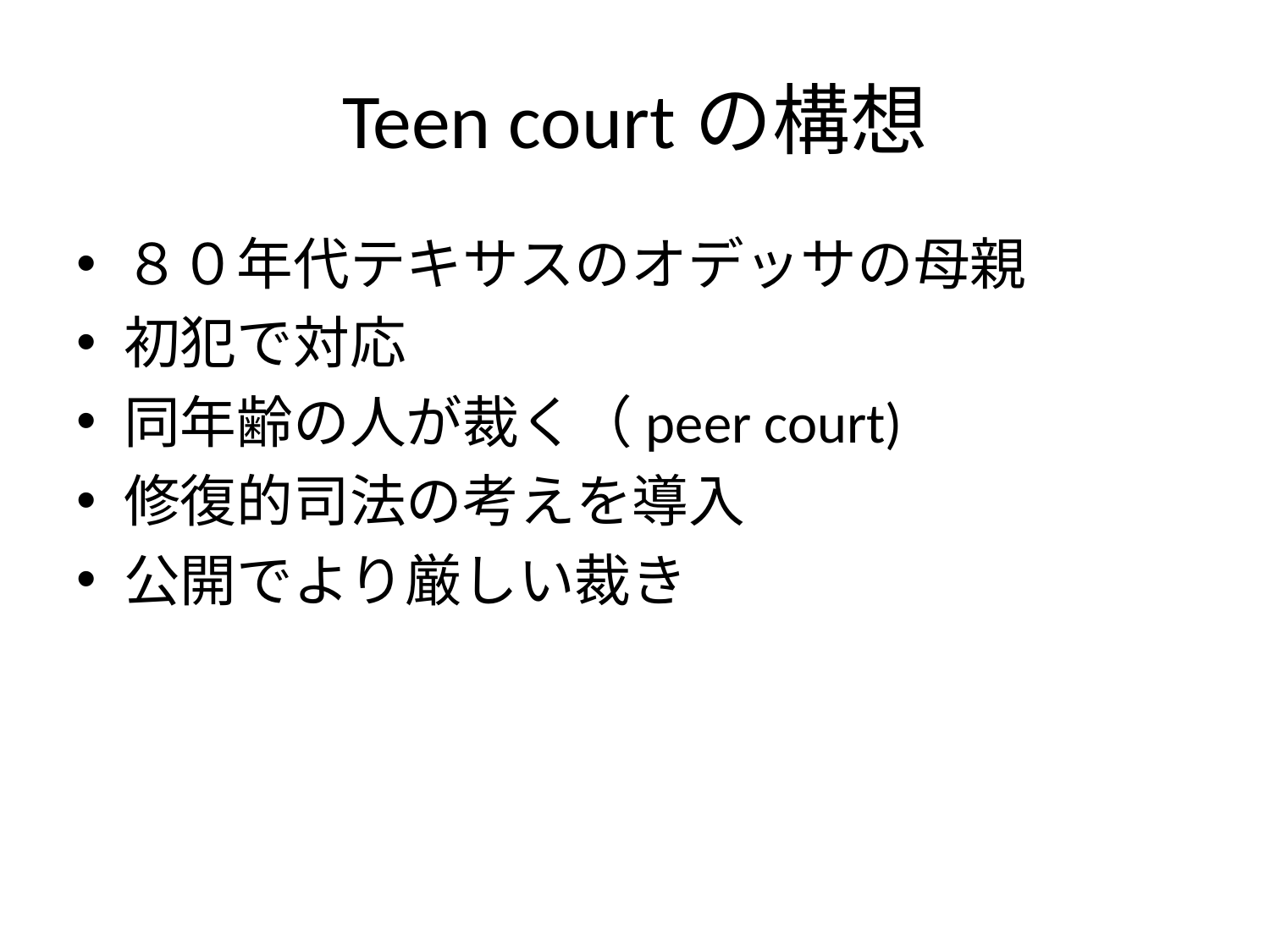

# Teen courtの構想
８０年代テキサスのオデッサの母親
初犯で対応
同年齢の人が裁く（peer court)
修復的司法の考えを導入
公開でより厳しい裁き